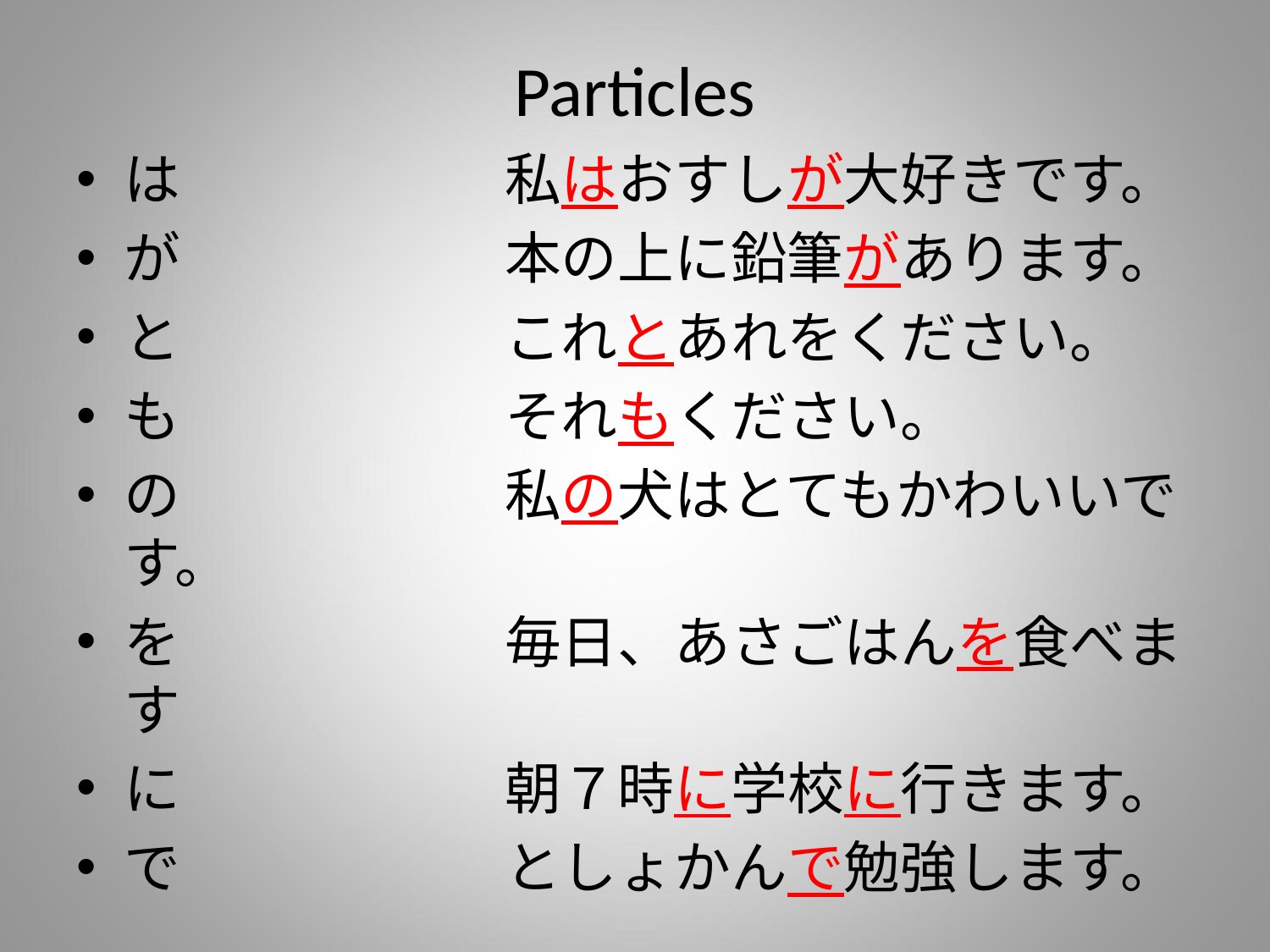

# Particles
は			私はおすしが大好きです。
が			本の上に鉛筆があります。
と			これとあれをください。
も			それもください。
の			私の犬はとてもかわいいです。
を			毎日、あさごはんを食べます
に			朝７時に学校に行きます。
で			としょかんで勉強します。